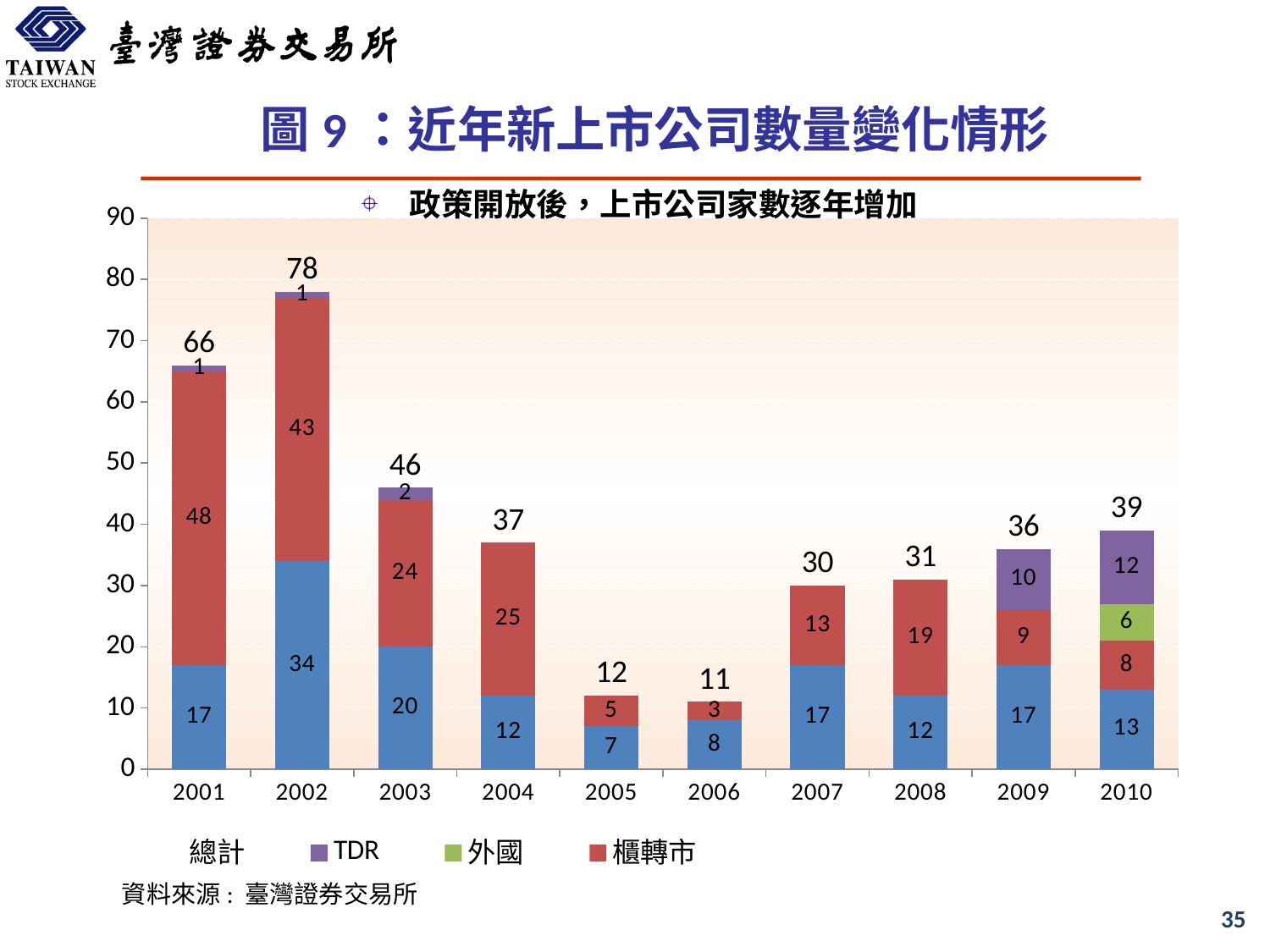

圖9：近年新上市公司數量變化情形
政策開放後，上市公司家數逐年增加

### Chart

| Category | 本國企業 | 櫃轉市 | 外國 | TDR | 總計 |
|---|---|---|---|---|---|
| 2001 | 17.0 | 48.0 | 0.0 | 1.0 | 66.0 |
| 2002 | 34.0 | 43.0 | 0.0 | 1.0 | 78.0 |
| 2003 | 20.0 | 24.0 | 0.0 | 2.0 | 46.0 |
| 2004 | 12.0 | 25.0 | 0.0 | 0.0 | 37.0 |
| 2005 | 7.0 | 5.0 | 0.0 | 0.0 | 12.0 |
| 2006 | 8.0 | 3.0 | 0.0 | 0.0 | 11.0 |
| 2007 | 17.0 | 13.0 | 0.0 | 0.0 | 30.0 |
| 2008 | 12.0 | 19.0 | 0.0 | 0.0 | 31.0 |
| 2009 | 17.0 | 9.0 | 0.0 | 10.0 | 36.0 |
| 2010 | 13.0 | 8.0 | 6.0 | 12.0 | 39.0 |
資料來源: 臺灣證券交易所
35